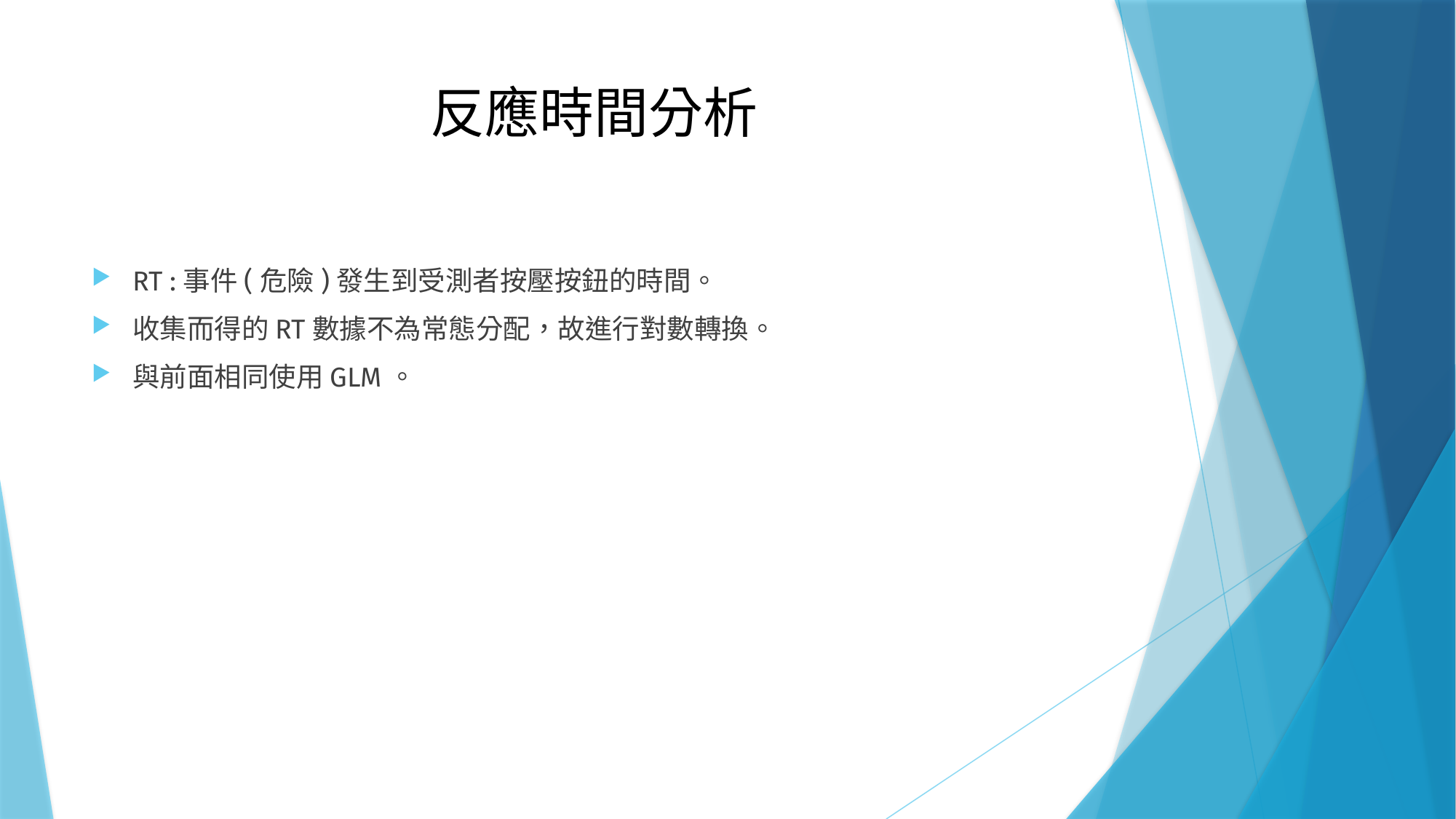

# 反應時間分析
RT :事件(危險)發生到受測者按壓按鈕的時間。
收集而得的RT數據不為常態分配，故進行對數轉換。
與前面相同使用GLM。